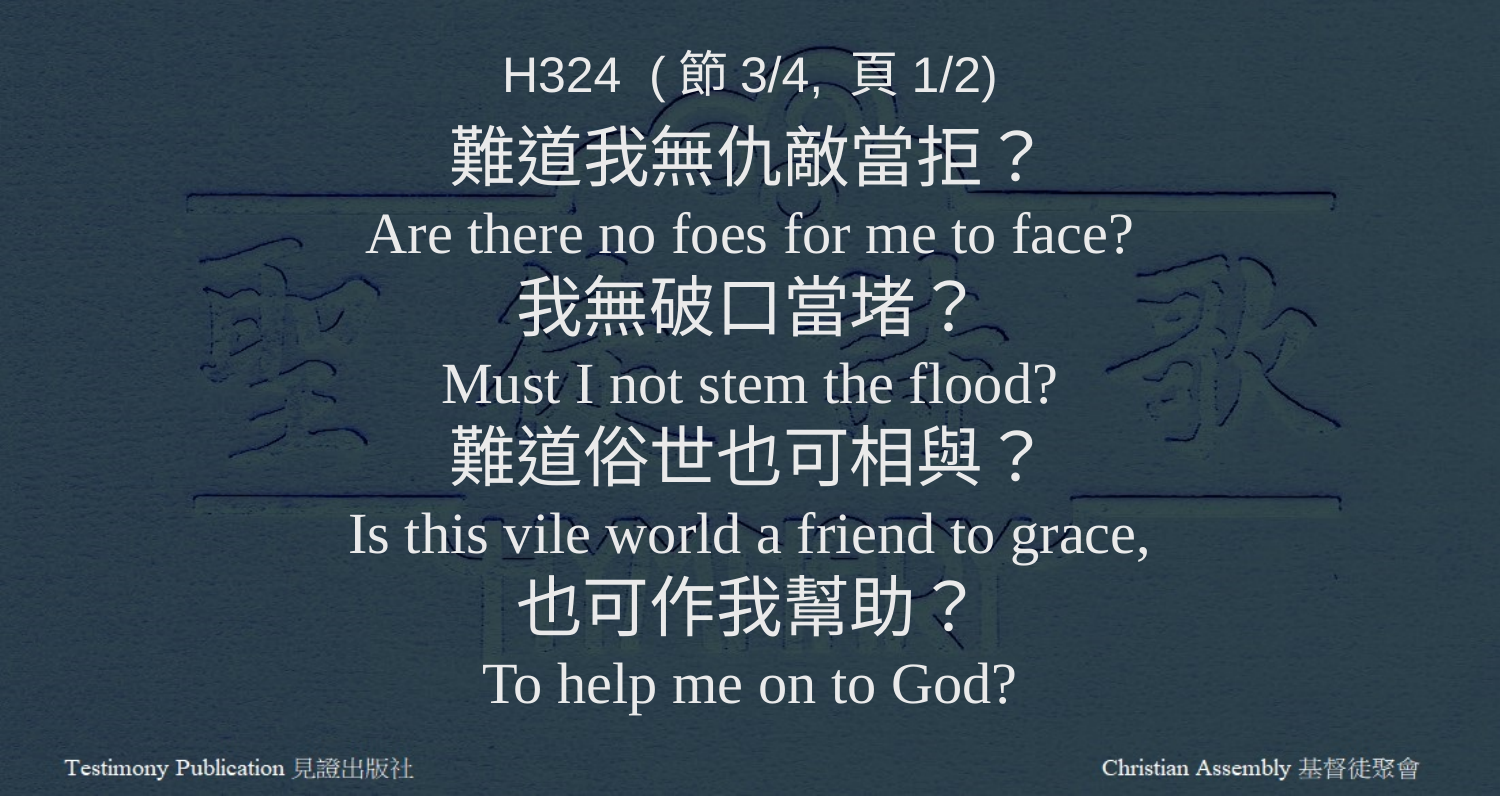

H324  (節3/4, 頁1/2)
難道我無仇敵當拒？
Are there no foes for me to face?
我無破口當堵？
Must I not stem the flood?
難道俗世也可相與？
Is this vile world a friend to grace,
也可作我幫助？
To help me on to God?